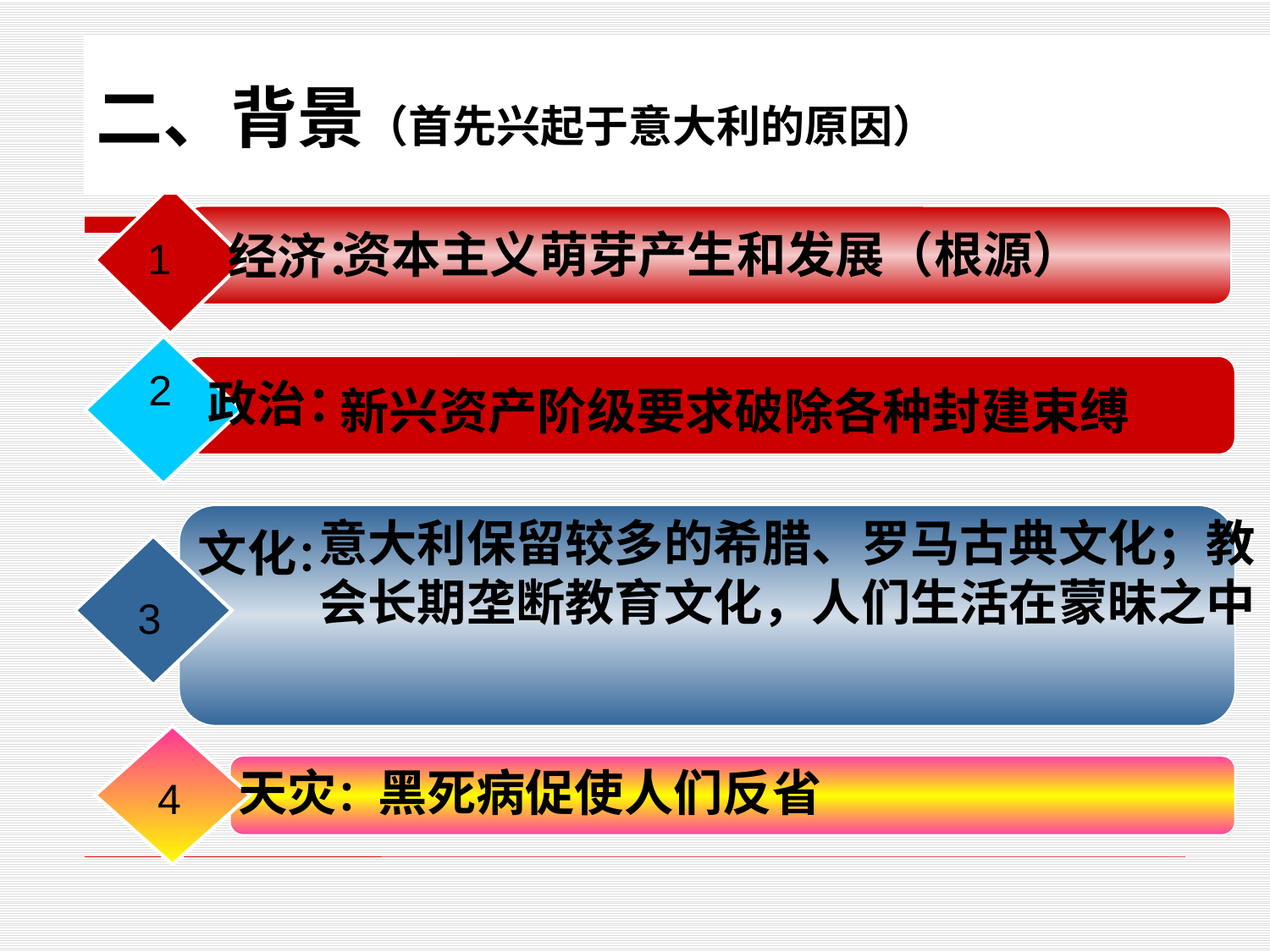

二、背景（首先兴起于意大利的原因）

资本主义萌芽产生和发展（根源）
经济：
1

2
政治：
新兴资产阶级要求破除各种封建束缚

意大利保留较多的希腊、罗马古典文化；教会长期垄断教育文化，人们生活在蒙昧之中
文化：

3

黑死病促使人们反省
天灾：

4